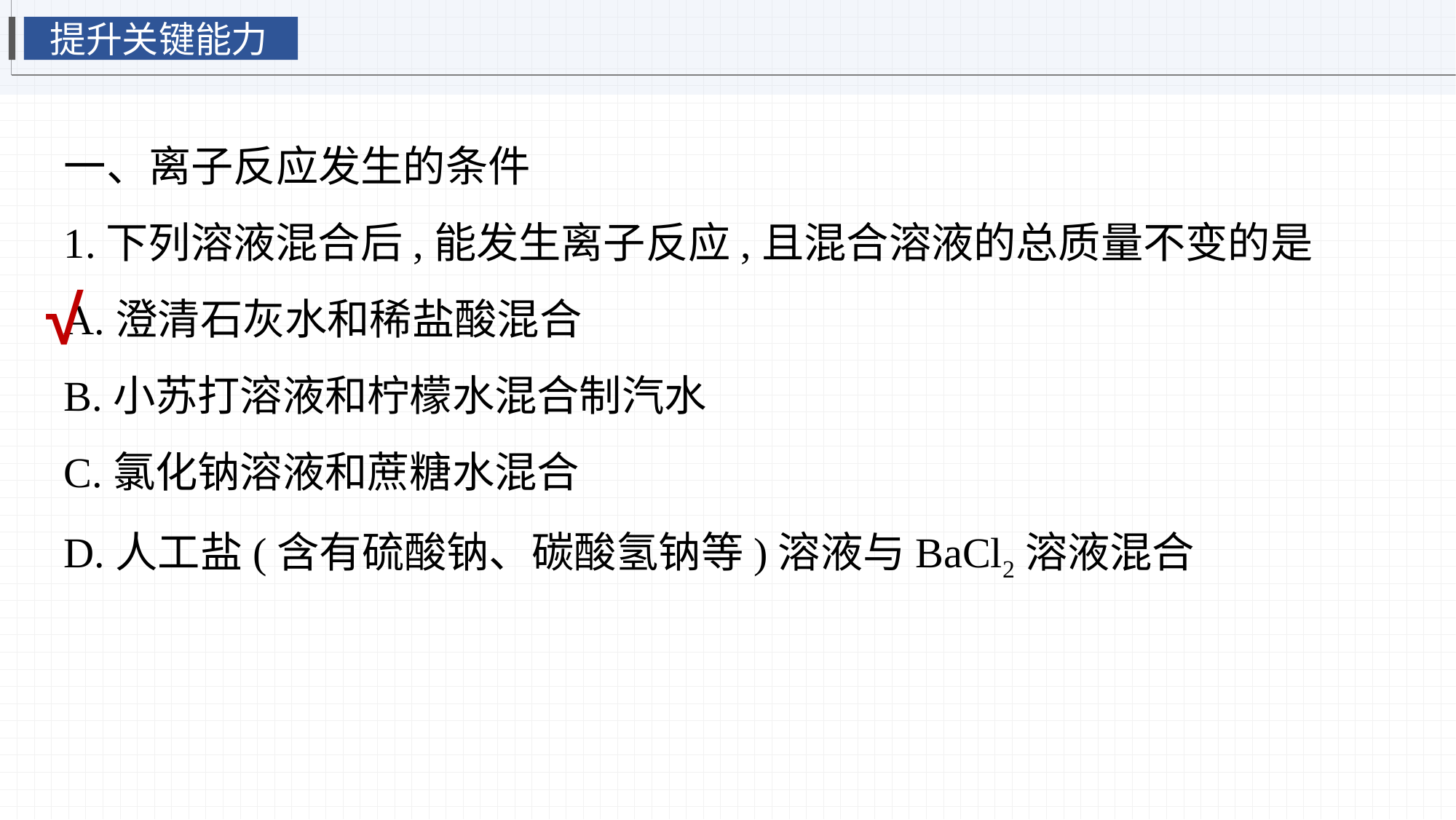

提升关键能力

一、离子反应发生的条件
1.下列溶液混合后,能发生离子反应,且混合溶液的总质量不变的是
A.澄清石灰水和稀盐酸混合
B.小苏打溶液和柠檬水混合制汽水
C.氯化钠溶液和蔗糖水混合
D.人工盐(含有硫酸钠、碳酸氢钠等)溶液与BaCl2溶液混合
√